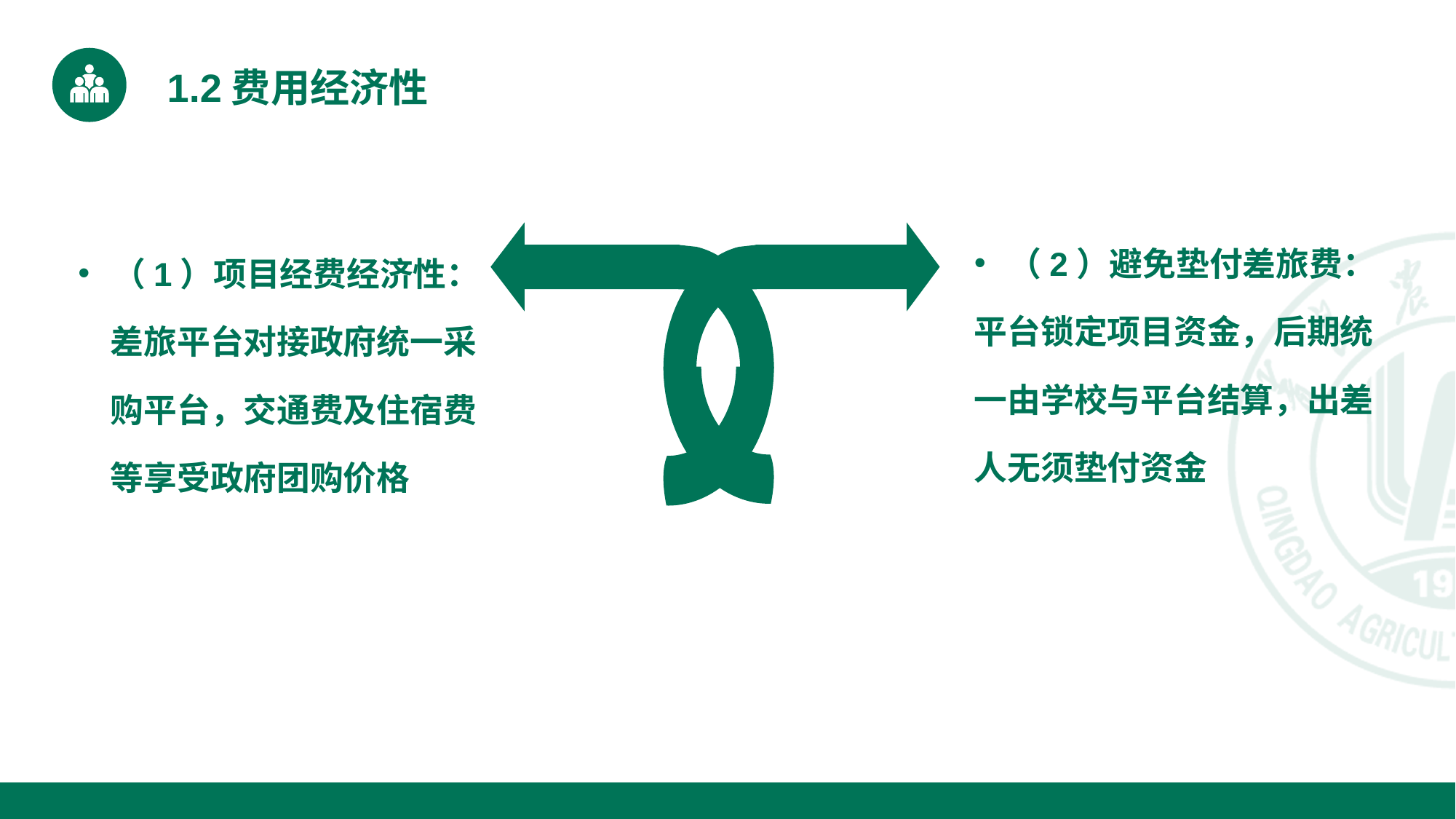

1.2费用经济性
（2）避免垫付差旅费：
平台锁定项目资金，后期统一由学校与平台结算，出差人无须垫付资金

（1）项目经费经济性：
差旅平台对接政府统一采购平台，交通费及住宿费等享受政府团购价格